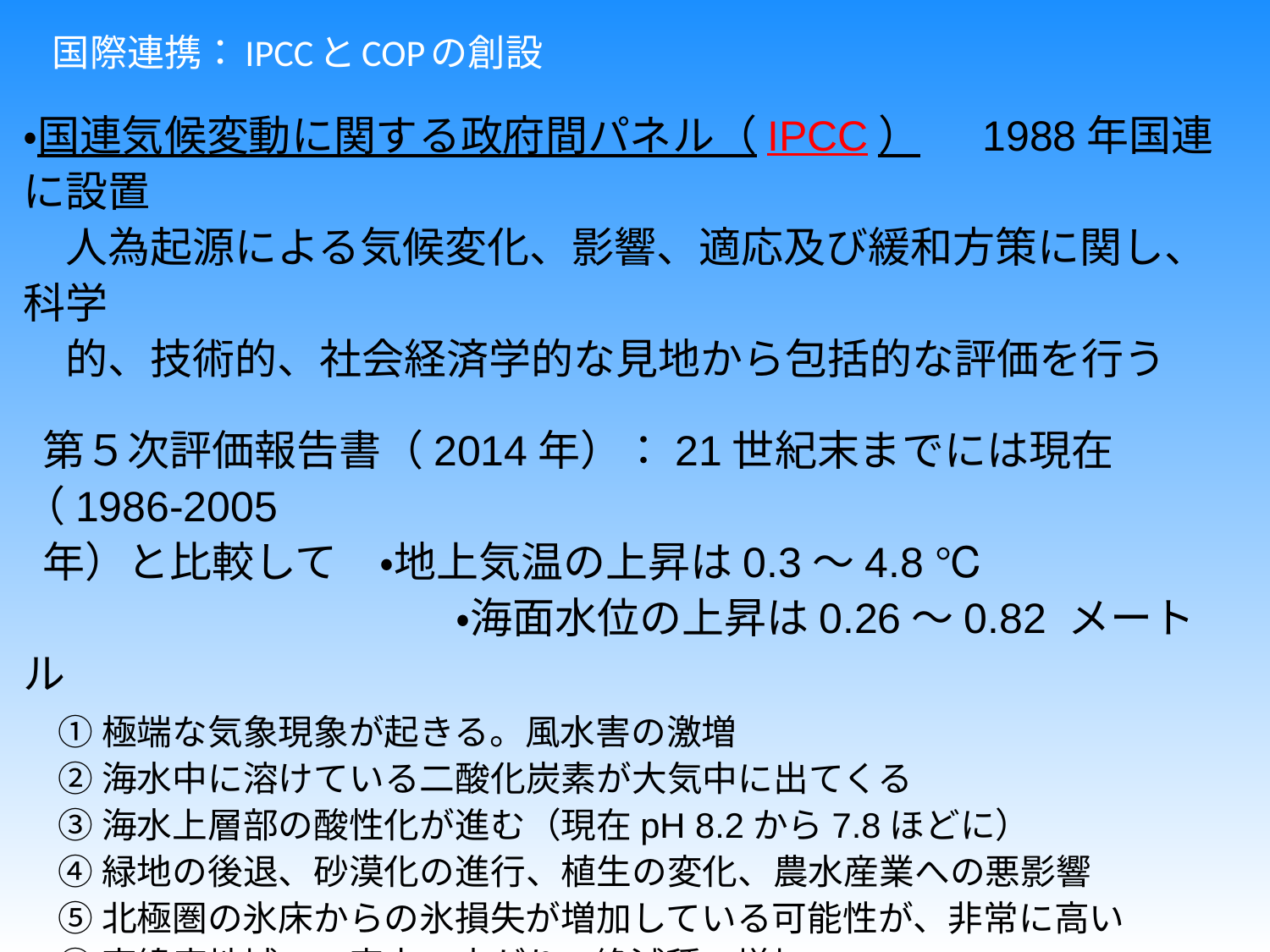

# 国際連携：IPCCとCOPの創設
・国連気候変動に関する政府間パネル（IPCC） 　1988年国連に設置
　人為起源による気候変化、影響、適応及び緩和方策に関し、科学
　的、技術的、社会経済学的な見地から包括的な評価を行う

 第５次評価報告書（2014年）：21世紀末までには現在（1986-2005
 年）と比較して　・地上気温の上昇は0.3～4.8 ℃
　　　　　　　　　　 ・海面水位の上昇は0.26～0.82 メートル
　① 極端な気象現象が起きる。風水害の激増
　② 海水中に溶けている二酸化炭素が大気中に出てくる
　③ 海水上層部の酸性化が進む（現在pH 8.2から7.8ほどに）
　④ 緑地の後退、砂漠化の進行、植生の変化、農水産業への悪影響
　⑤ 北極圏の氷床からの氷損失が増加している可能性が、非常に高い
　⑥ 高緯度地域への害虫の広がり、絶滅種の増加
　⑦ 光化学オキシダント濃度の増大をはじめとする公害問題の広がり
　⑧ 人の健康への悪影響。呼吸器疾患の増加、熱波と熱中症の発生、
　　熱帯性伝染病（マラリア、西ナイル熱（脳炎）など）発生地帯の拡大